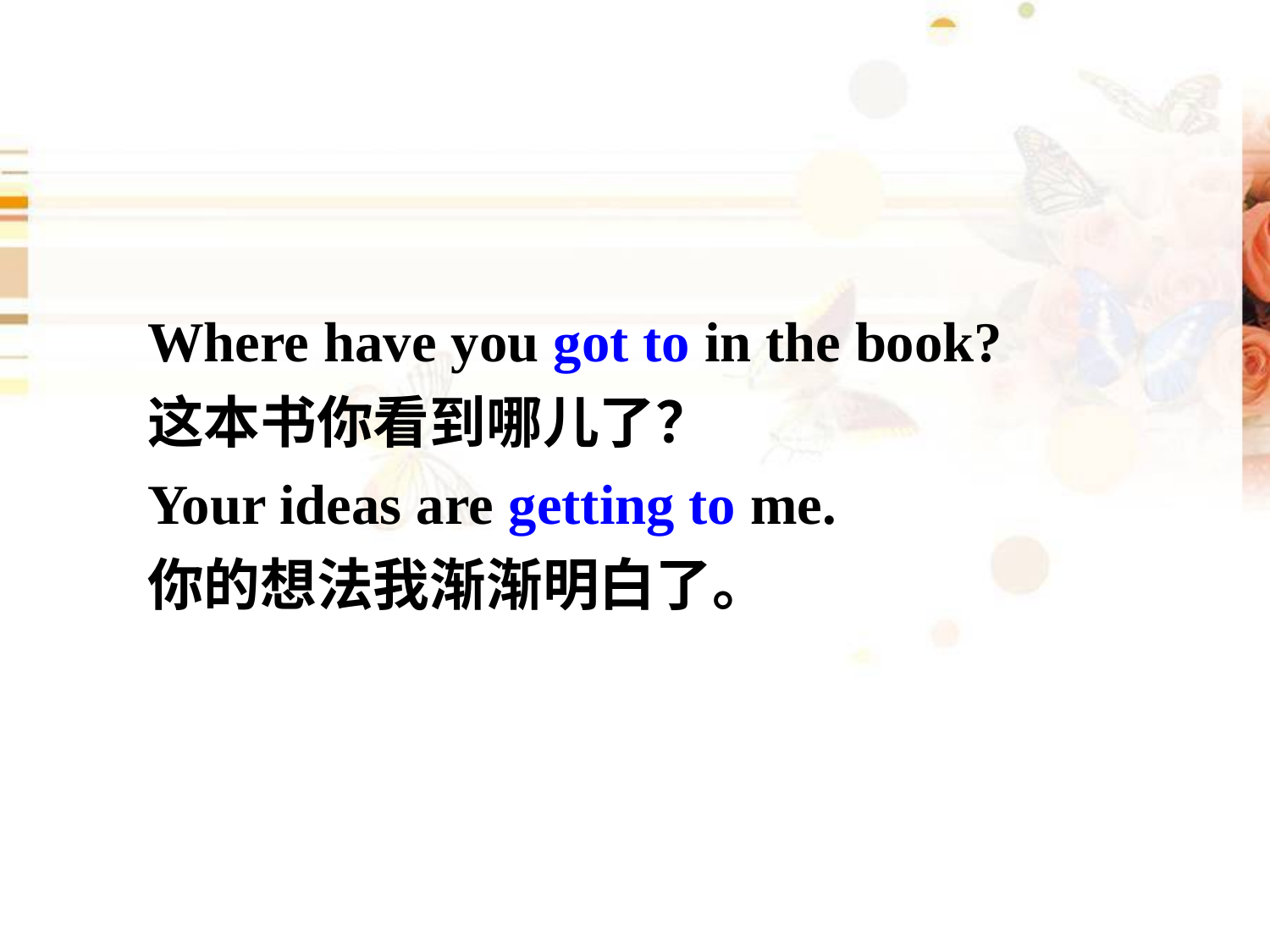

Where have you got to in the book?
这本书你看到哪儿了？
Your ideas are getting to me.
你的想法我渐渐明白了。